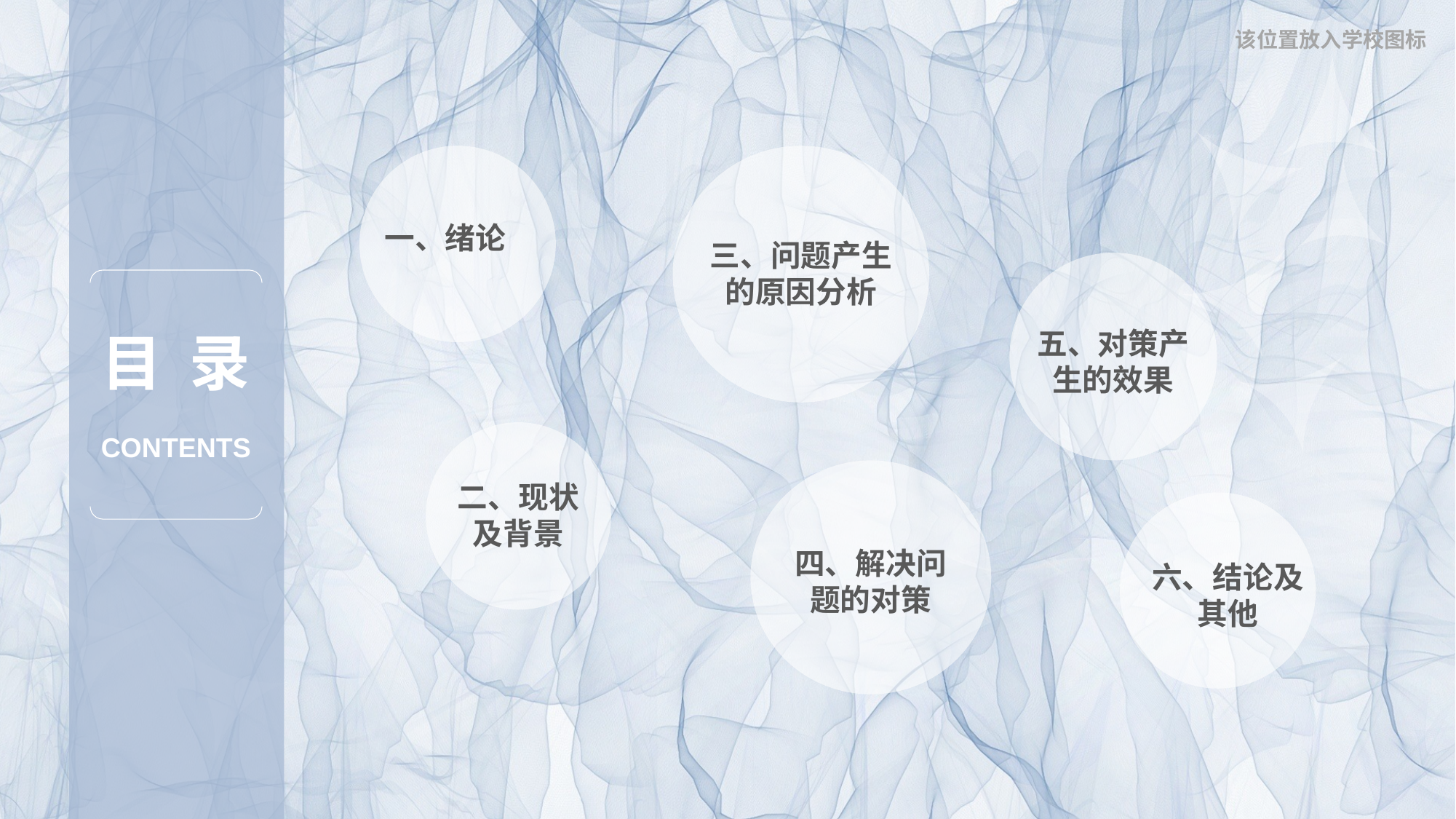

该位置放入学校图标

一、绪论

三、问题产生的原因分析

五、对策产生的效果

目  录
CONTENTS

二、现状及背景

四、解决问题的对策

六、结论及其他
2